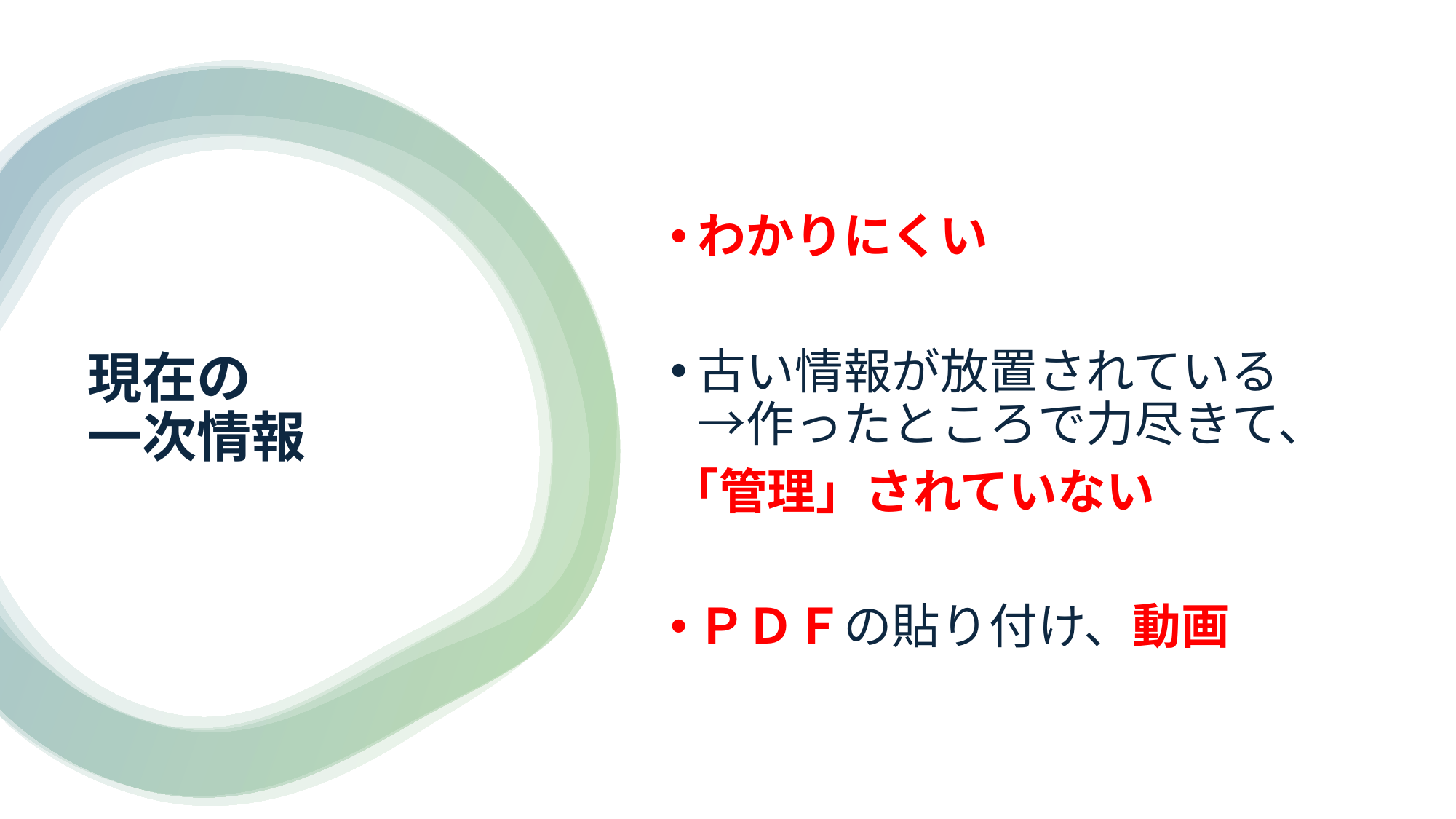

わかりにくい

古い情報が放置されている
→作ったところで力尽きて、
「管理」されていない

ＰＤＦの貼り付け、動画
# 現在の 一次情報